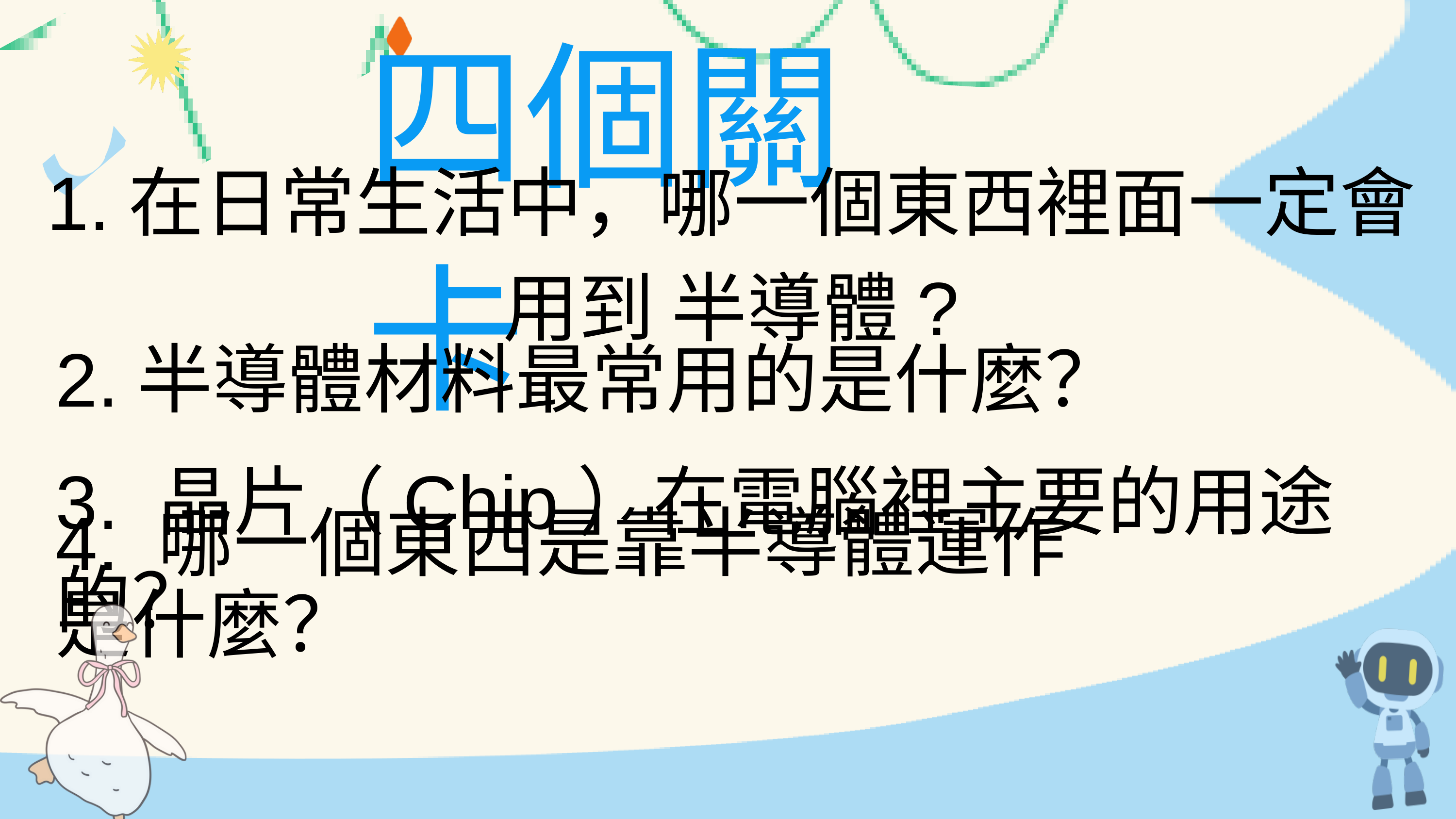

四個關卡

1.在日常生活中，哪一個東西裡面一定會用到 半導體?

2.半導體材料最常用的是什麼？
3. 晶片（Chip）在電腦裡主要的用途是什麼？
4. 哪一個東西是靠半導體運作的？